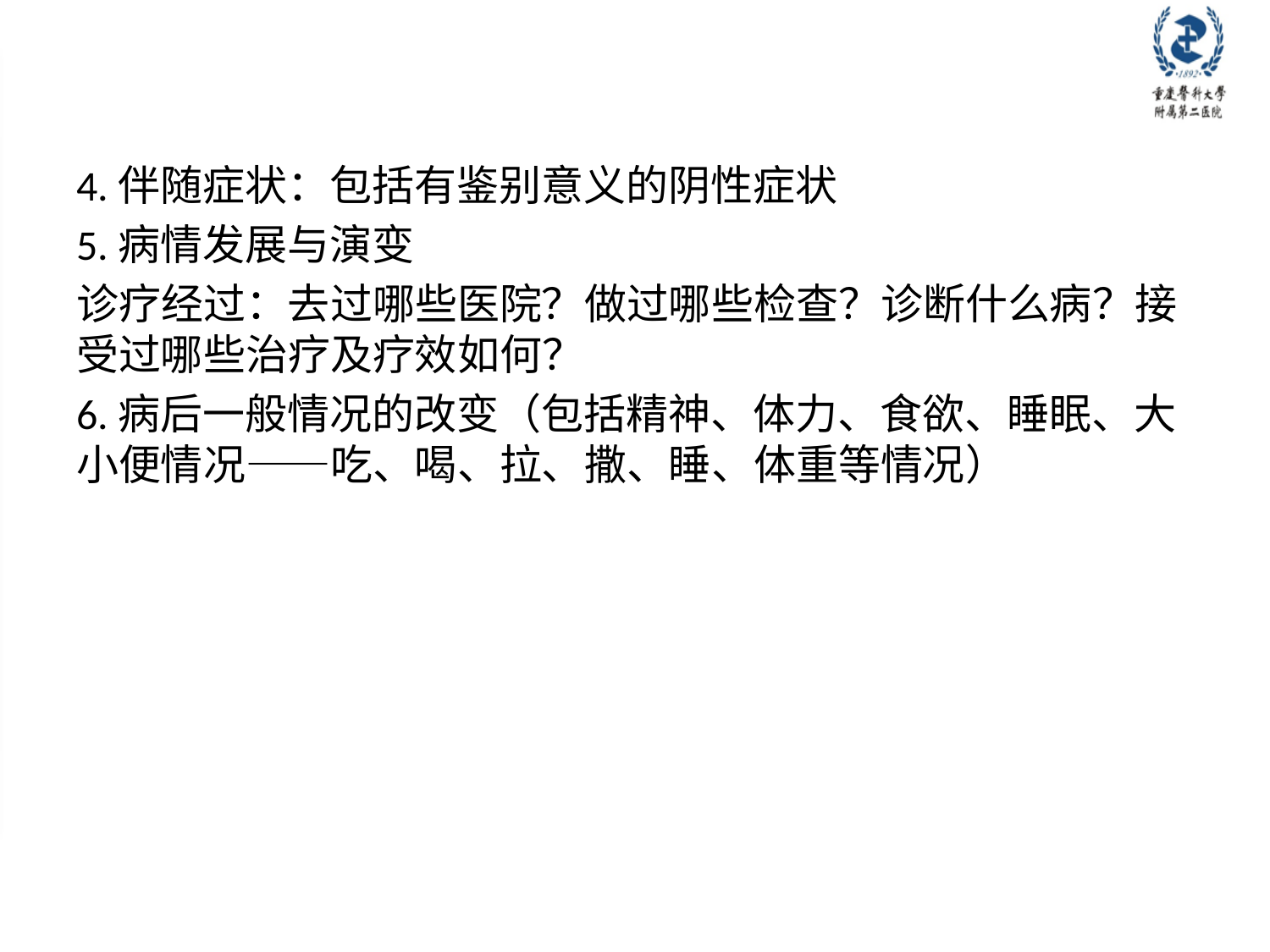

4.伴随症状：包括有鉴别意义的阴性症状
5.病情发展与演变
诊疗经过：去过哪些医院？做过哪些检查？诊断什么病？接受过哪些治疗及疗效如何？
6.病后一般情况的改变（包括精神、体力、食欲、睡眠、大小便情况——吃、喝、拉、撒、睡、体重等情况）